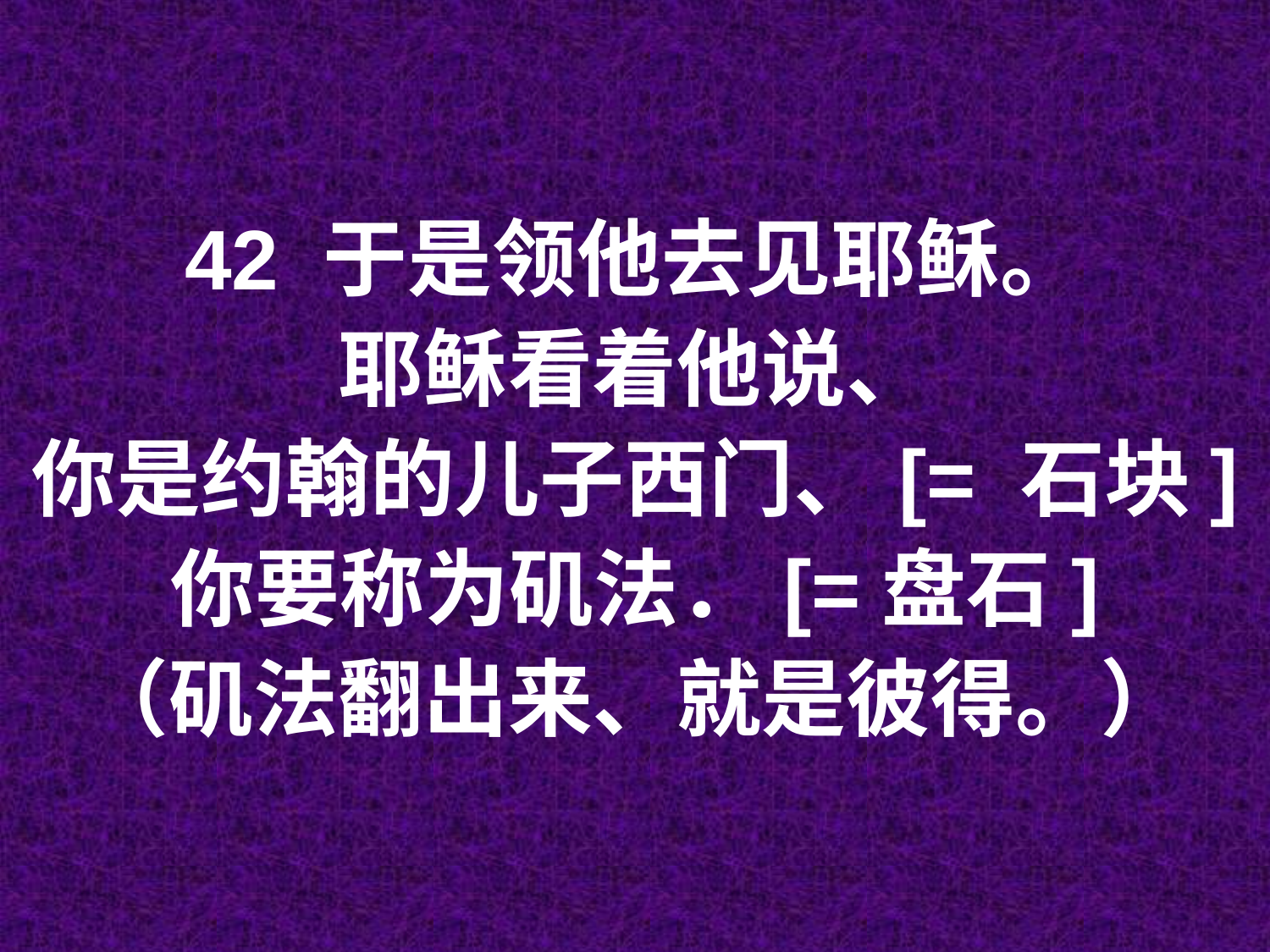

42 于是领他去见耶稣。
耶稣看着他说、
你是约翰的儿子西门、[= 石块]
你要称为矶法．[=盘石]
（矶法翻出来、就是彼得。）